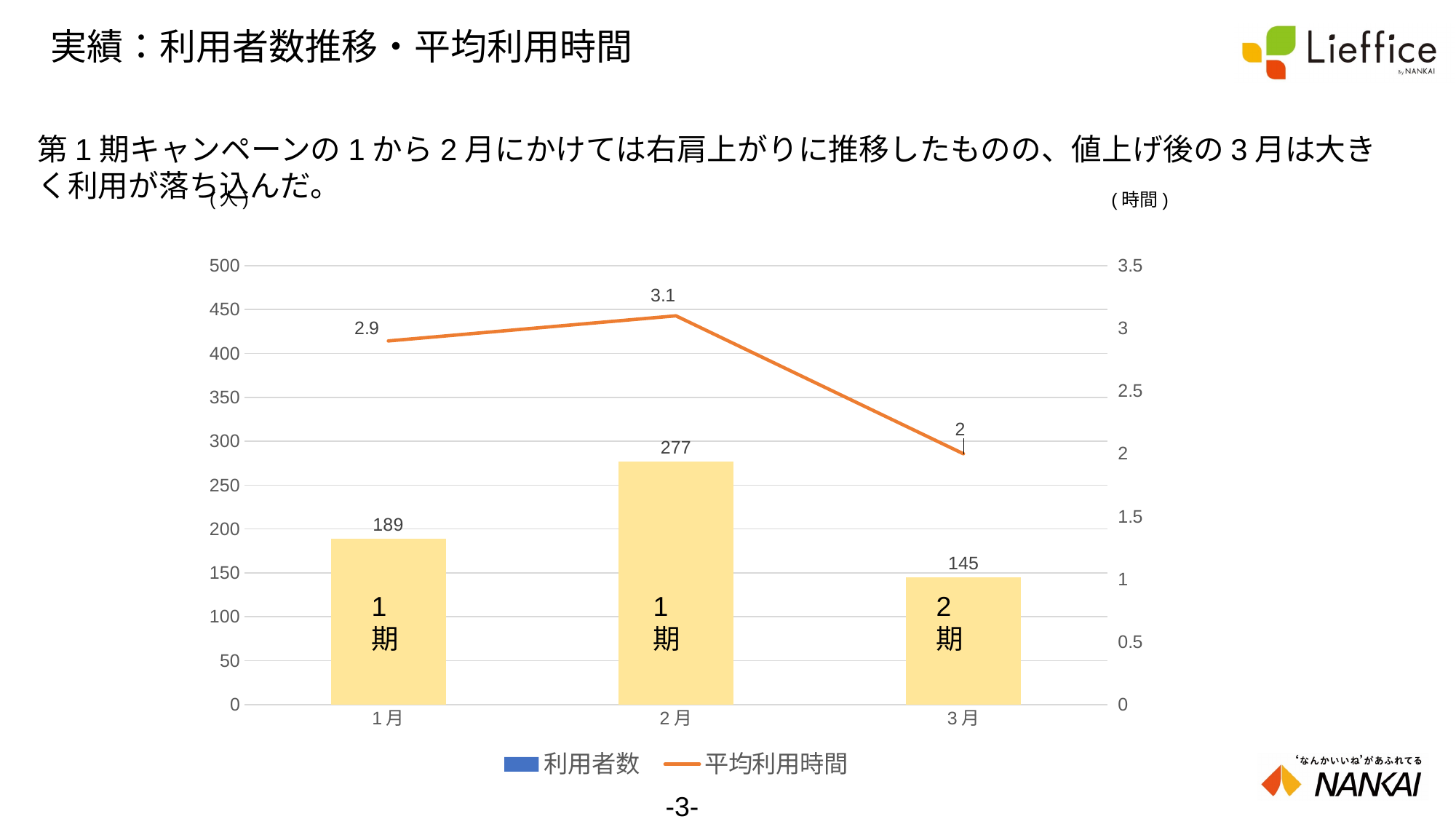

実績：利用者数推移・平均利用時間
第1期キャンペーンの1から2月にかけては右肩上がりに推移したものの、値上げ後の3月は大きく利用が落ち込んだ。

### Chart:

| Category | 利用者数 | 平均利用時間 |
|---|---|---|
| 1月 | 189.0 | 2.9 |
| 2月 | 277.0 | 3.1 |
| 3月 | 145.0 | 2.0 |
(人)
(時間)
1期
1期
2期
-3-